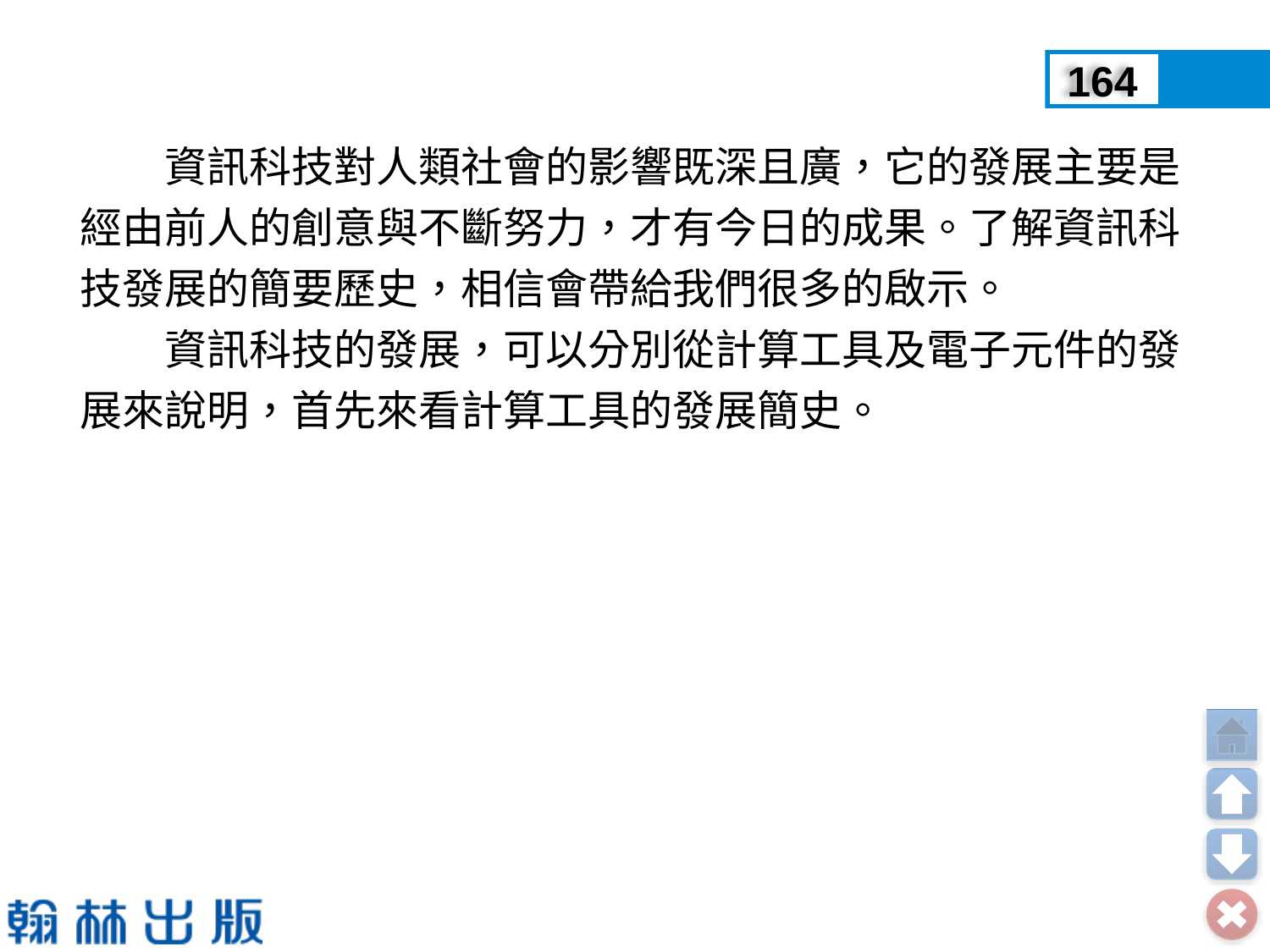

164
　　資訊科技對人類社會的影響既深且廣，它的發展主要是經由前人的創意與不斷努力，才有今日的成果。了解資訊科技發展的簡要歷史，相信會帶給我們很多的啟示。
　　資訊科技的發展，可以分別從計算工具及電子元件的發展來說明，首先來看計算工具的發展簡史。